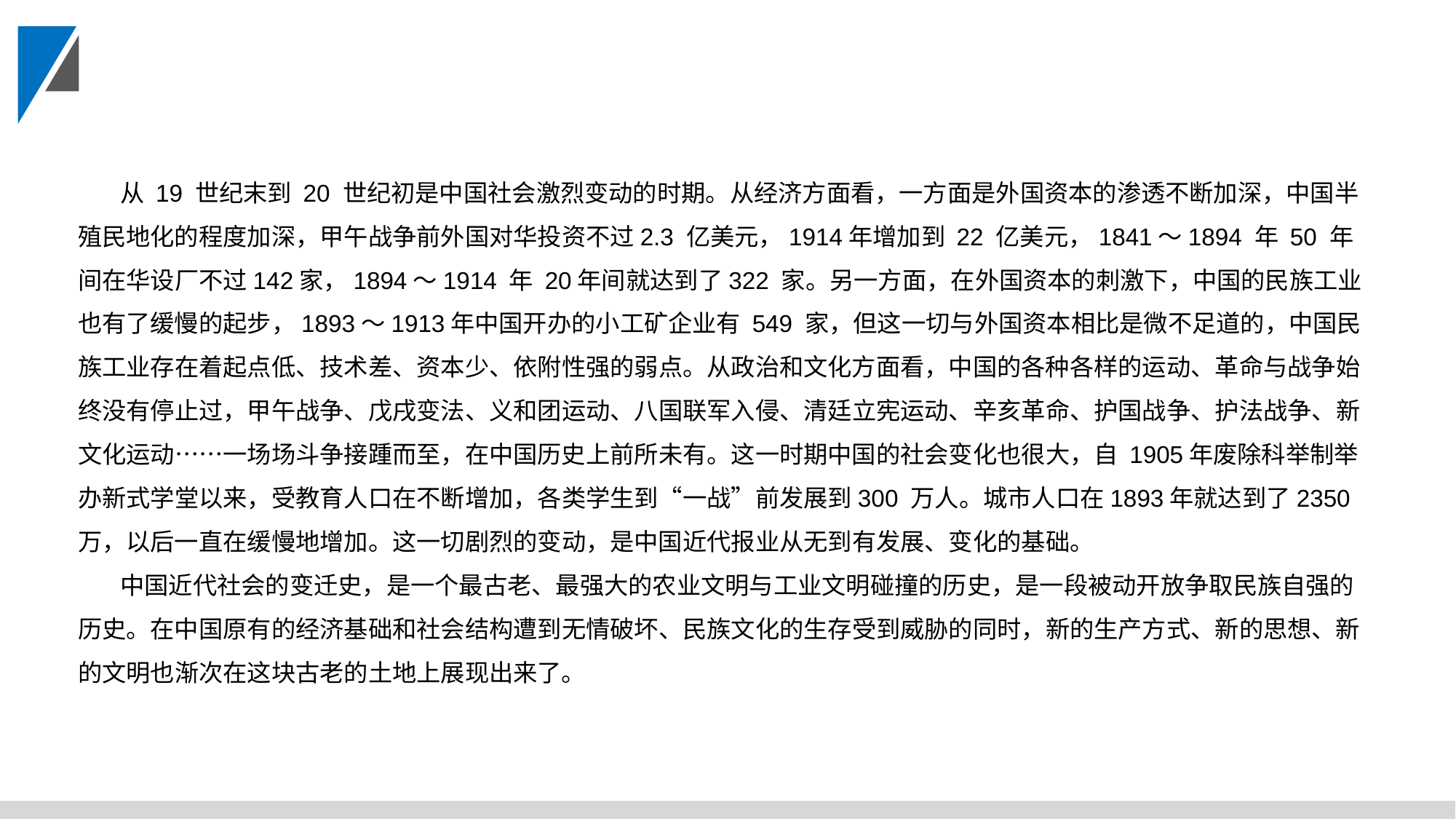

从 19 世纪末到 20 世纪初是中国社会激烈变动的时期。从经济方面看，一方面是外国资本的渗透不断加深，中国半殖民地化的程度加深，甲午战争前外国对华投资不过2.3 亿美元，1914年增加到 22 亿美元，1841～1894 年 50 年间在华设厂不过142家，1894～1914 年 20年间就达到了322 家。另一方面，在外国资本的刺激下，中国的民族工业也有了缓慢的起步，1893～1913年中国开办的小工矿企业有 549 家，但这一切与外国资本相比是微不足道的，中国民族工业存在着起点低、技术差、资本少、依附性强的弱点。从政治和文化方面看，中国的各种各样的运动、革命与战争始终没有停止过，甲午战争、戊戌变法、义和团运动、八国联军入侵、清廷立宪运动、辛亥革命、护国战争、护法战争、新文化运动……一场场斗争接踵而至，在中国历史上前所未有。这一时期中国的社会变化也很大，自 1905年废除科举制举办新式学堂以来，受教育人口在不断增加，各类学生到“一战”前发展到300 万人。城市人口在1893年就达到了2350 万，以后一直在缓慢地增加。这一切剧烈的变动，是中国近代报业从无到有发展、变化的基础。
中国近代社会的变迁史，是一个最古老、最强大的农业文明与工业文明碰撞的历史，是一段被动开放争取民族自强的历史。在中国原有的经济基础和社会结构遭到无情破坏、民族文化的生存受到威胁的同时，新的生产方式、新的思想、新的文明也渐次在这块古老的土地上展现出来了。